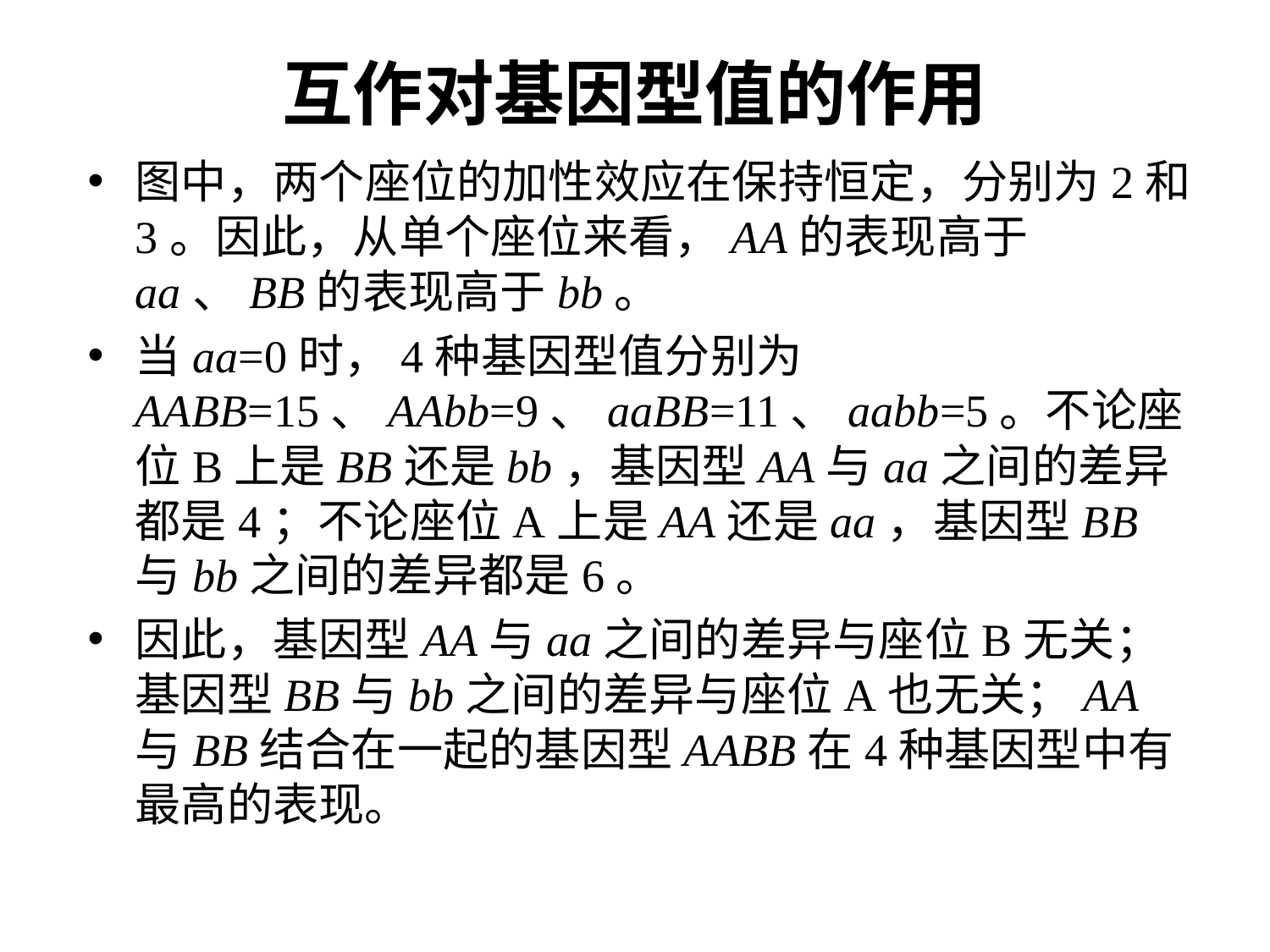

# 互作对基因型值的作用
图中，两个座位的加性效应在保持恒定，分别为2和3。因此，从单个座位来看，AA的表现高于aa、BB的表现高于bb。
当aa=0时，4种基因型值分别为AABB=15、AAbb=9、aaBB=11、aabb=5。不论座位B上是BB还是bb，基因型AA与aa之间的差异都是4；不论座位A上是AA还是aa，基因型BB与bb之间的差异都是6。
因此，基因型AA与aa之间的差异与座位B无关；基因型BB与bb之间的差异与座位A也无关；AA与BB结合在一起的基因型AABB在4种基因型中有最高的表现。